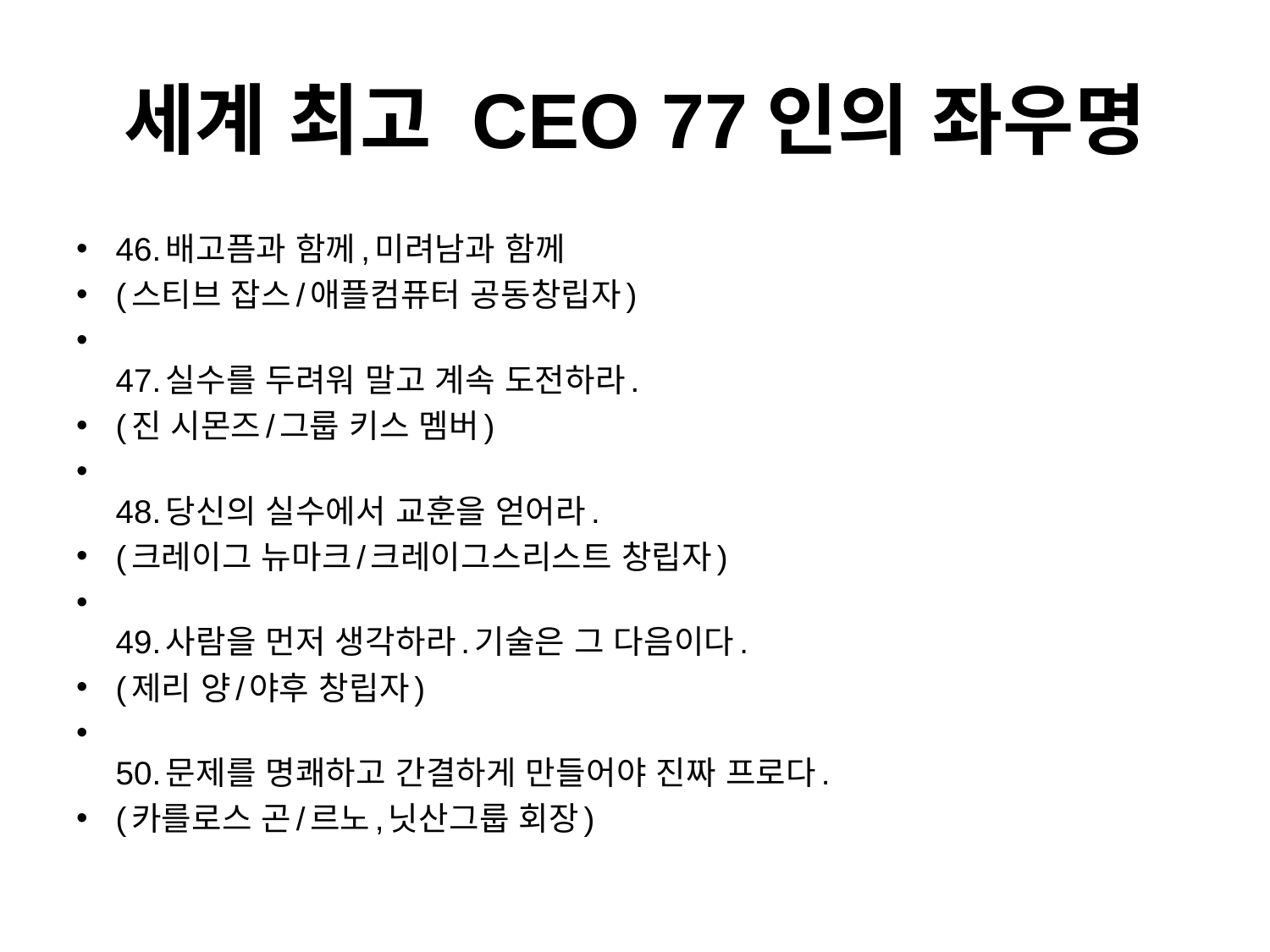

# 세계 최고 CEO 77인의 좌우명
46.배고픔과 함께,미려남과 함께
(스티브 잡스/애플컴퓨터 공동창립자)
47.실수를 두려워 말고 계속 도전하라.
(진 시몬즈/그룹 키스 멤버)
48.당신의 실수에서 교훈을 얻어라.
(크레이그 뉴마크/크레이그스리스트 창립자)
49.사람을 먼저 생각하라.기술은 그 다음이다.
(제리 양/야후 창립자)
50.문제를 명쾌하고 간결하게 만들어야 진짜 프로다.
(카를로스 곤/르노,닛산그룹 회장)